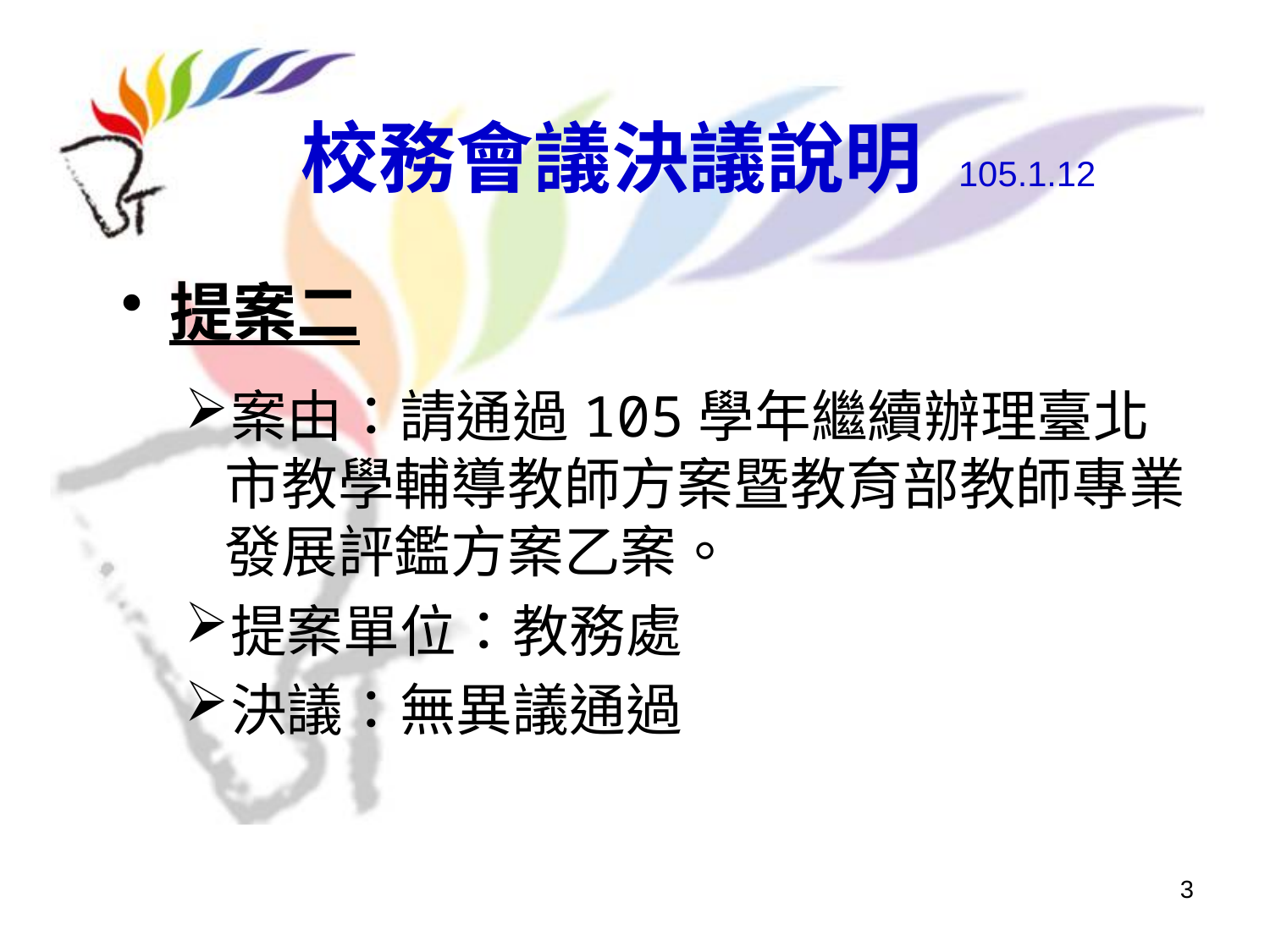

# 校務會議決議說明 105.1.12
提案二
案由：請通過105學年繼續辦理臺北市教學輔導教師方案暨教育部教師專業發展評鑑方案乙案。
提案單位：教務處
決議：無異議通過
3